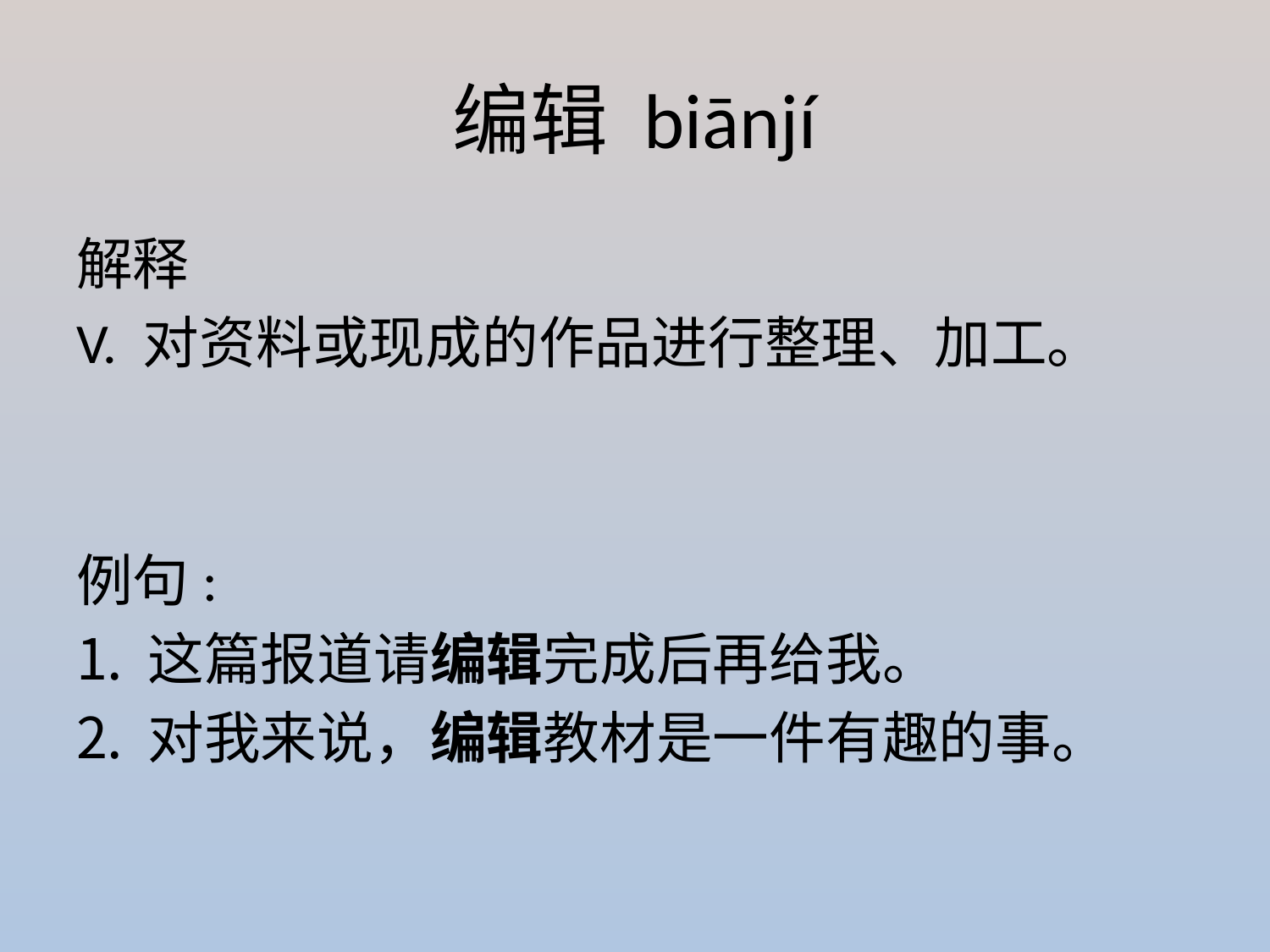

# 编辑 biānjí
解释
V. 对资料或现成的作品进行整理、加工。

例句:
这篇报道请编辑完成后再给我。
对我来说，编辑教材是一件有趣的事。